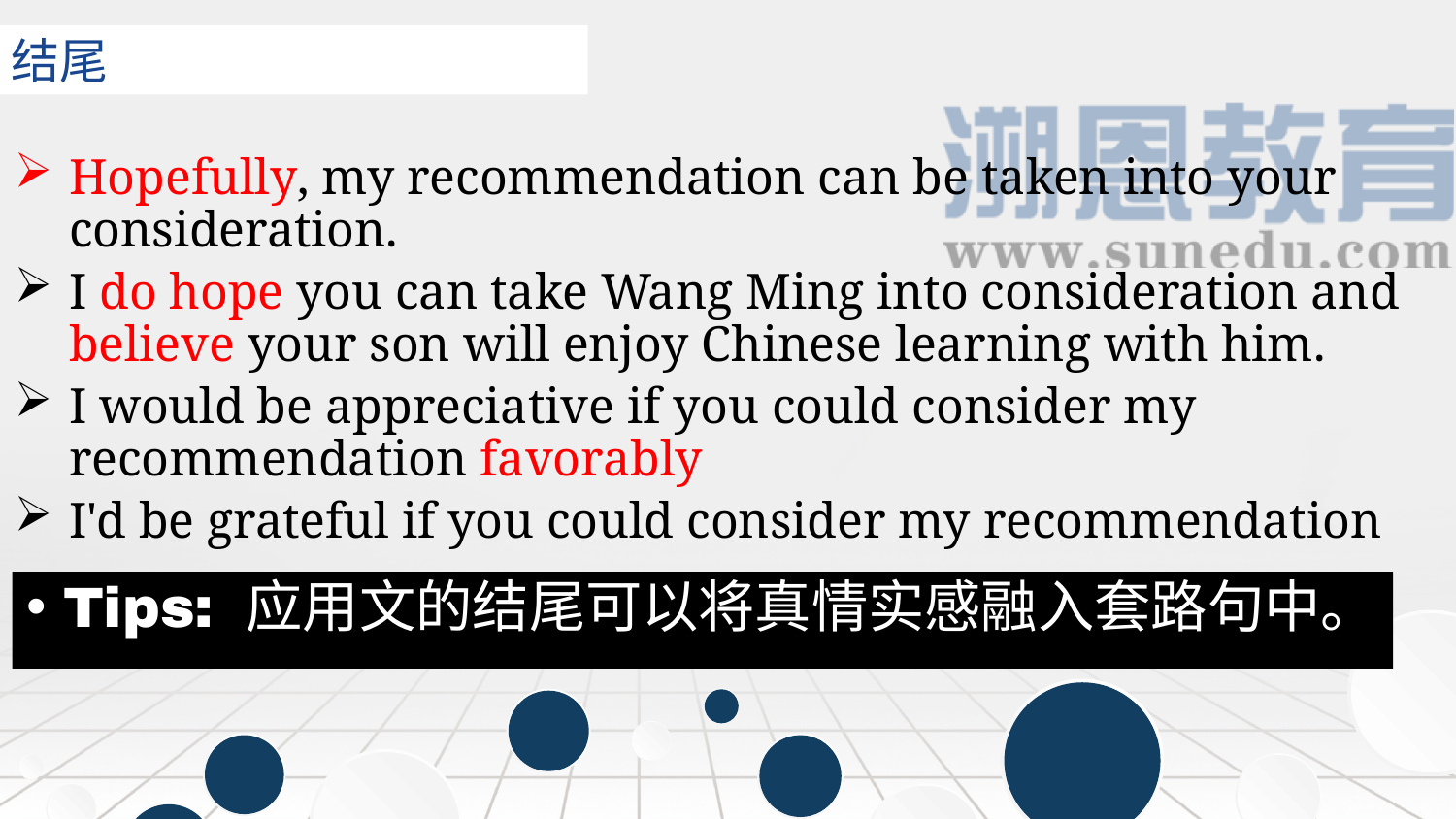

结尾
We provide the best way to  your business.
Hopefully, my recommendation can be taken into your consideration.
I do hope you can take Wang Ming into consideration and believe your son will enjoy Chinese learning with him.
I would be appreciative if you could consider my recommendation favorably
I'd be grateful if you could consider my recommendation

Tips: 应用文的结尾可以将真情实感融入套路句中。